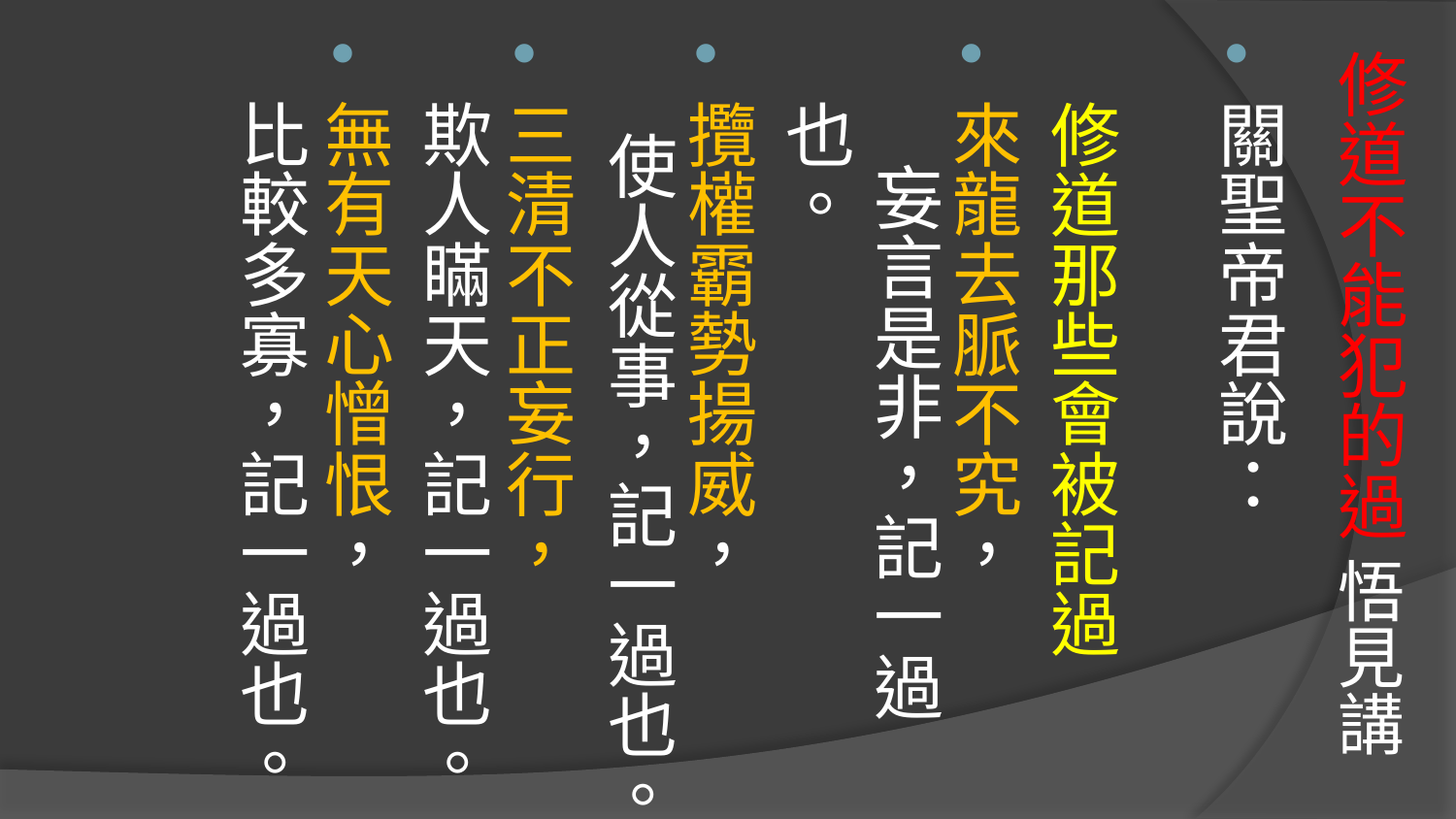

# 修道不能犯的過 悟見講
關聖帝君說：                                                           修道那些會被記過
來龍去脈不究，                 妄言是非，記一過也。
攬權霸勢揚威，               使人從事，記一過也。
三清不正妄行，           欺人瞞天，記一過也。
無有天心憎恨，             比較多寡，記一過也。